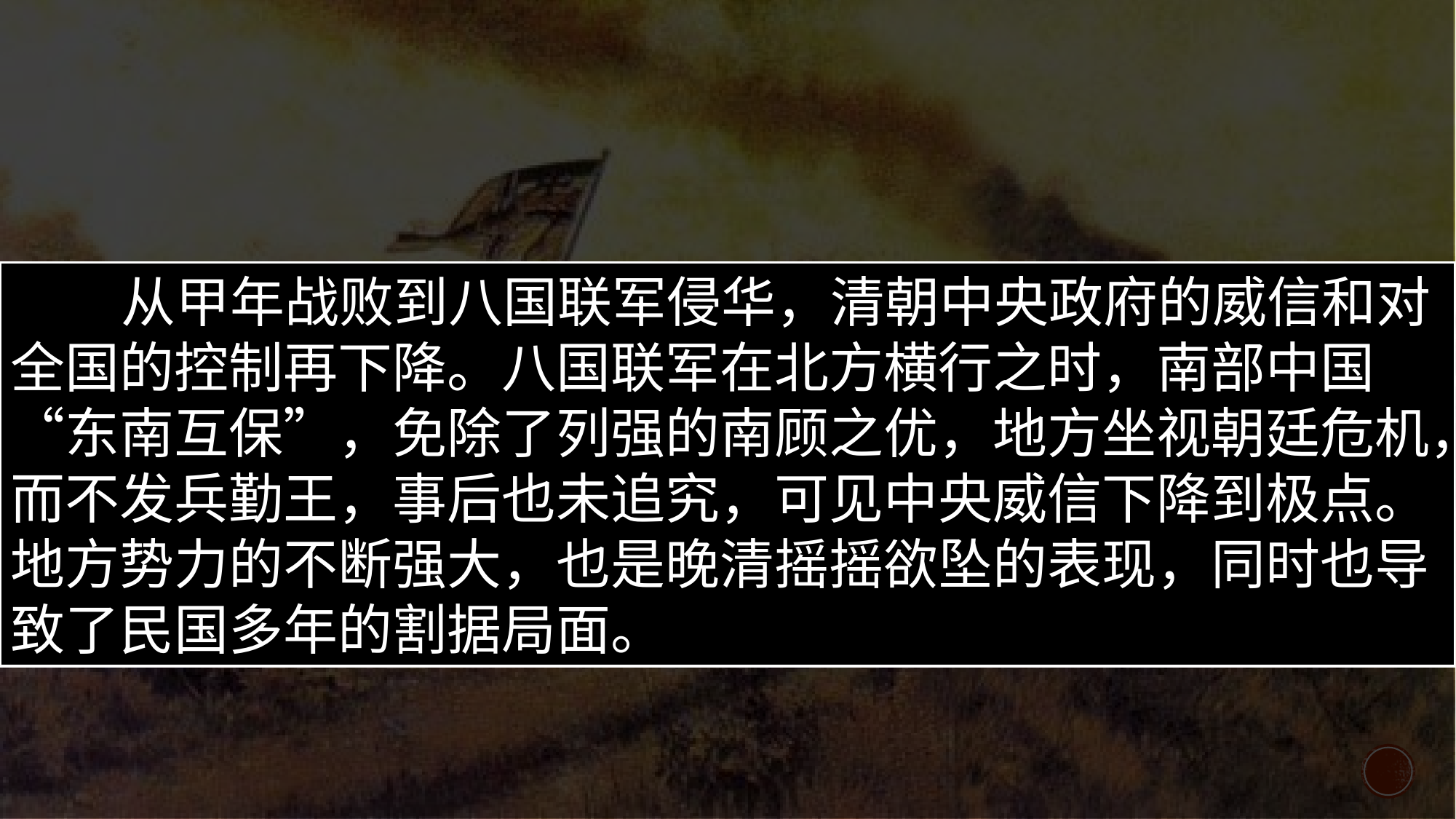

从甲年战败到八国联军侵华，清朝中央政府的威信和对全国的控制再下降。八国联军在北方横行之时，南部中国“东南互保”，免除了列强的南顾之优，地方坐视朝廷危机，而不发兵勤王，事后也未追究，可见中央威信下降到极点。地方势力的不断强大，也是晚清摇摇欲坠的表现，同时也导致了民国多年的割据局面。